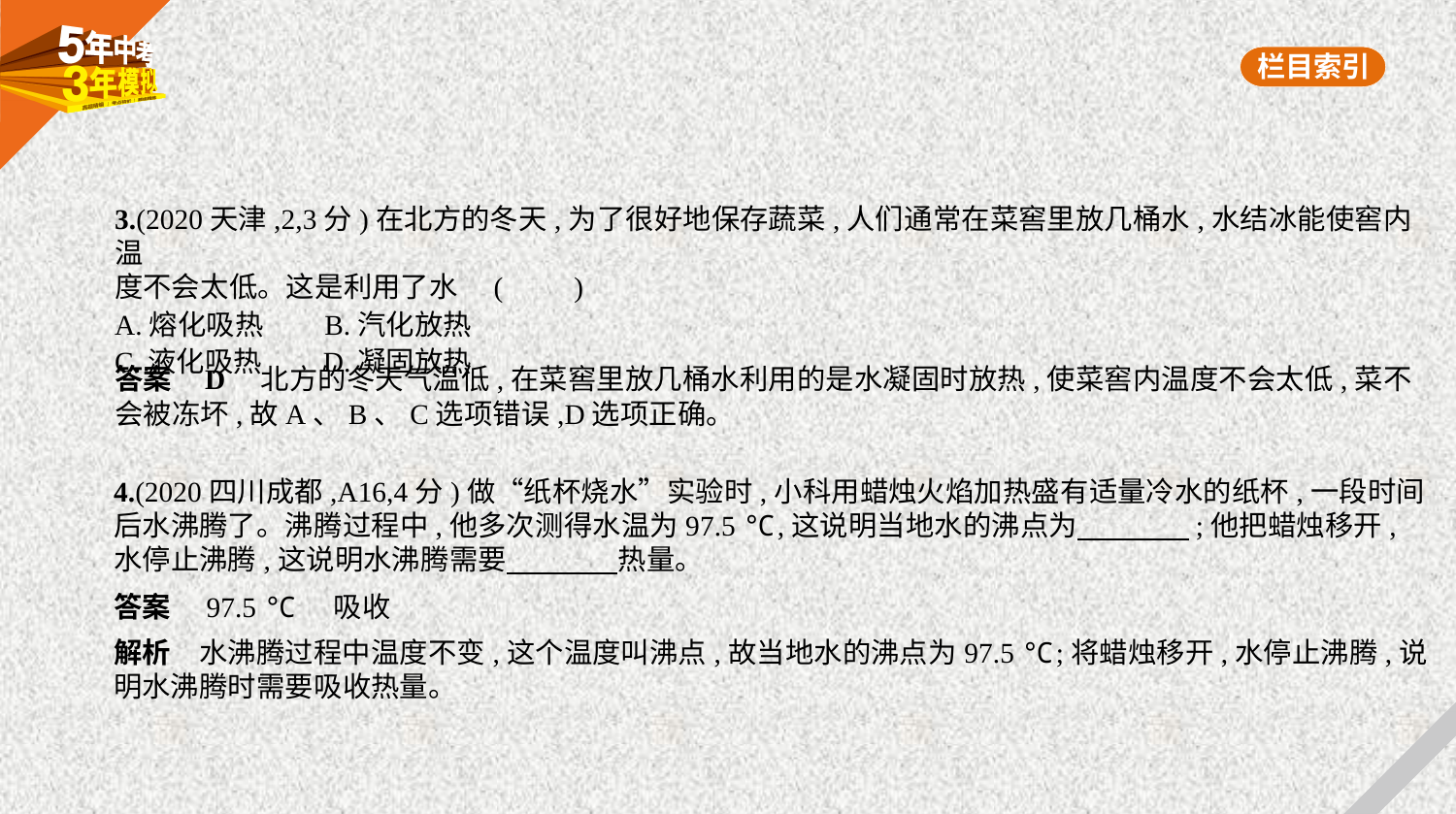

3.(2020天津,2,3分)在北方的冬天,为了很好地保存蔬菜,人们通常在菜窖里放几桶水,水结冰能使窖内温
度不会太低。这是利用了水 (　　)
A.熔化吸热　    B.汽化放热
C.液化吸热　    D.凝固放热
答案    D　北方的冬天气温低,在菜窖里放几桶水利用的是水凝固时放热,使菜窖内温度不会太低,菜不
会被冻坏,故A、B、C选项错误,D选项正确。
4.(2020四川成都,A16,4分)做“纸杯烧水”实验时,小科用蜡烛火焰加热盛有适量冷水的纸杯,一段时间
后水沸腾了。沸腾过程中,他多次测得水温为97.5 ℃,这说明当地水的沸点为　　　    ;他把蜡烛移开,
水停止沸腾,这说明水沸腾需要　　　    热量。
答案　97.5 ℃　吸收
解析　水沸腾过程中温度不变,这个温度叫沸点,故当地水的沸点为97.5 ℃;将蜡烛移开,水停止沸腾,说
明水沸腾时需要吸收热量。